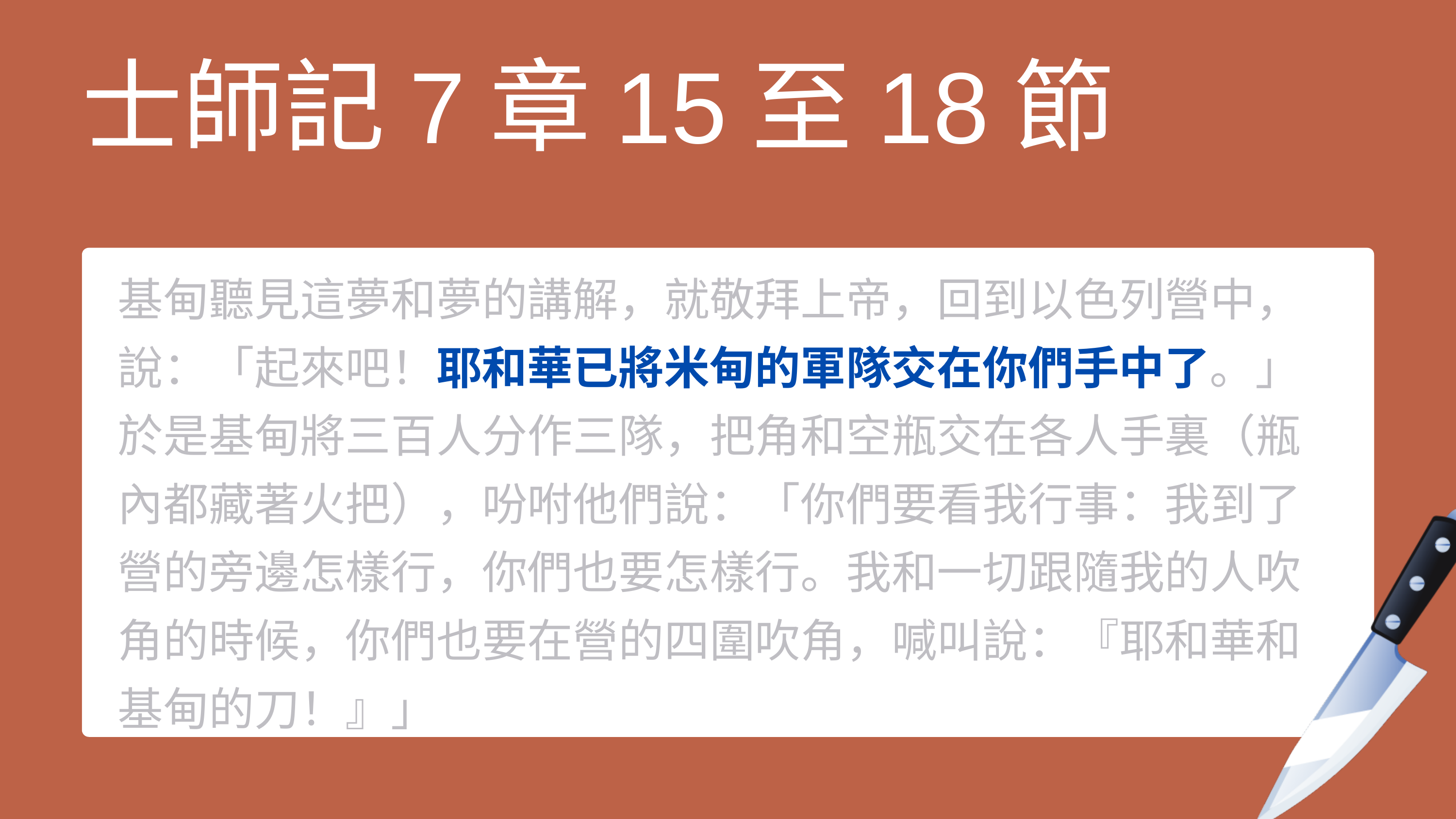

士師記7章15至18節

基甸聽見這夢和夢的講解，就敬拜上帝，回到以色列營中，說：「起來吧！耶和華已將米甸的軍隊交在你們手中了。」於是基甸將三百人分作三隊，把角和空瓶交在各人手裏（瓶內都藏著火把），吩咐他們說：「你們要看我行事：我到了營的旁邊怎樣行，你們也要怎樣行。我和一切跟隨我的人吹角的時候，你們也要在營的四圍吹角，喊叫說：『耶和華和基甸的刀！』」